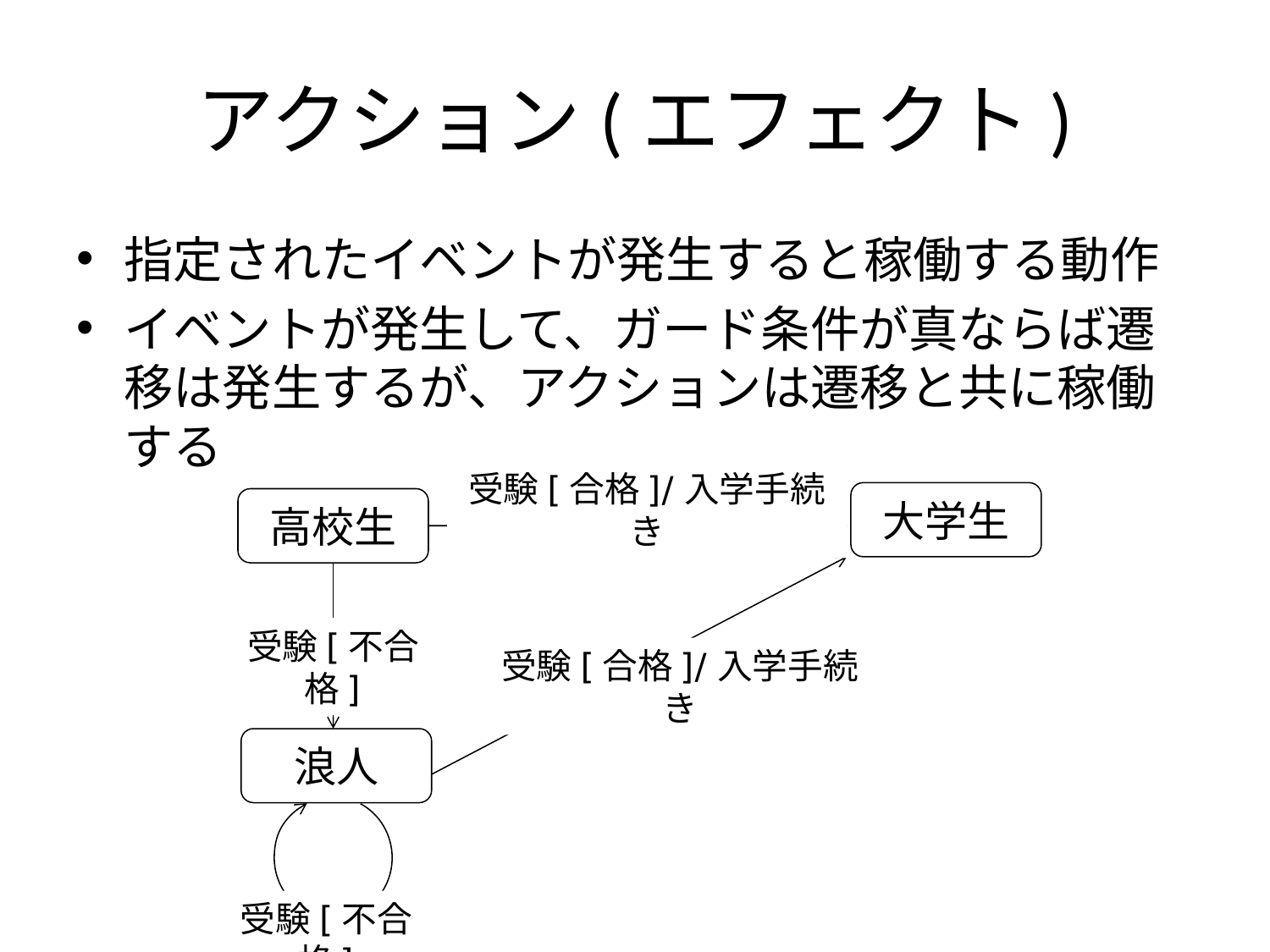

# アクション(エフェクト)
指定されたイベントが発生すると稼働する動作
イベントが発生して、ガード条件が真ならば遷移は発生するが、アクションは遷移と共に稼働する

受験[合格]/入学手続き
大学生
高校生

受験[不合格]
受験[合格]/入学手続き
浪人

受験[不合格]